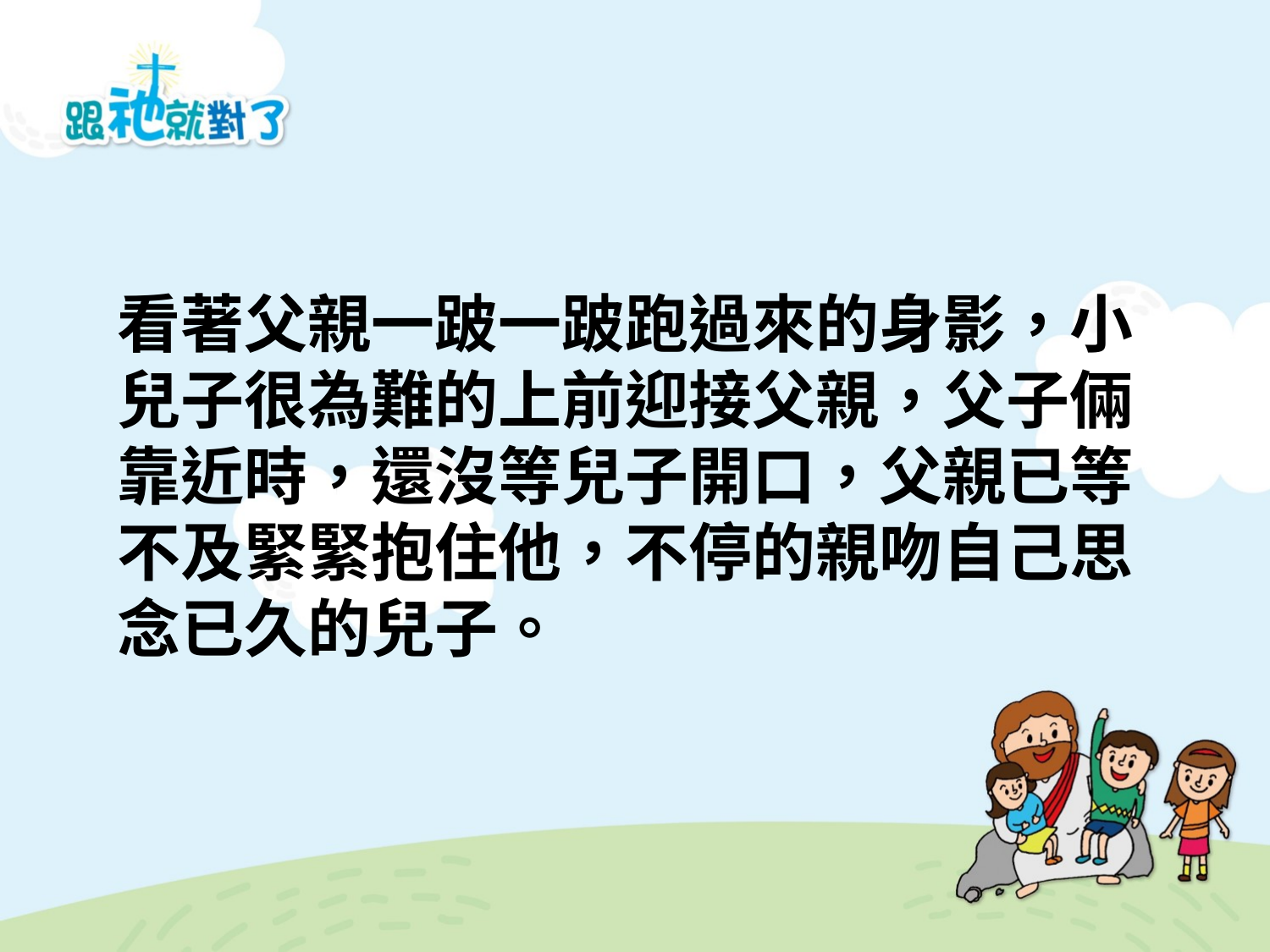

看著父親一跛一跛跑過來的身影，小兒子很為難的上前迎接父親，父子倆靠近時，還沒等兒子開口，父親已等不及緊緊抱住他，不停的親吻自己思念已久的兒子。